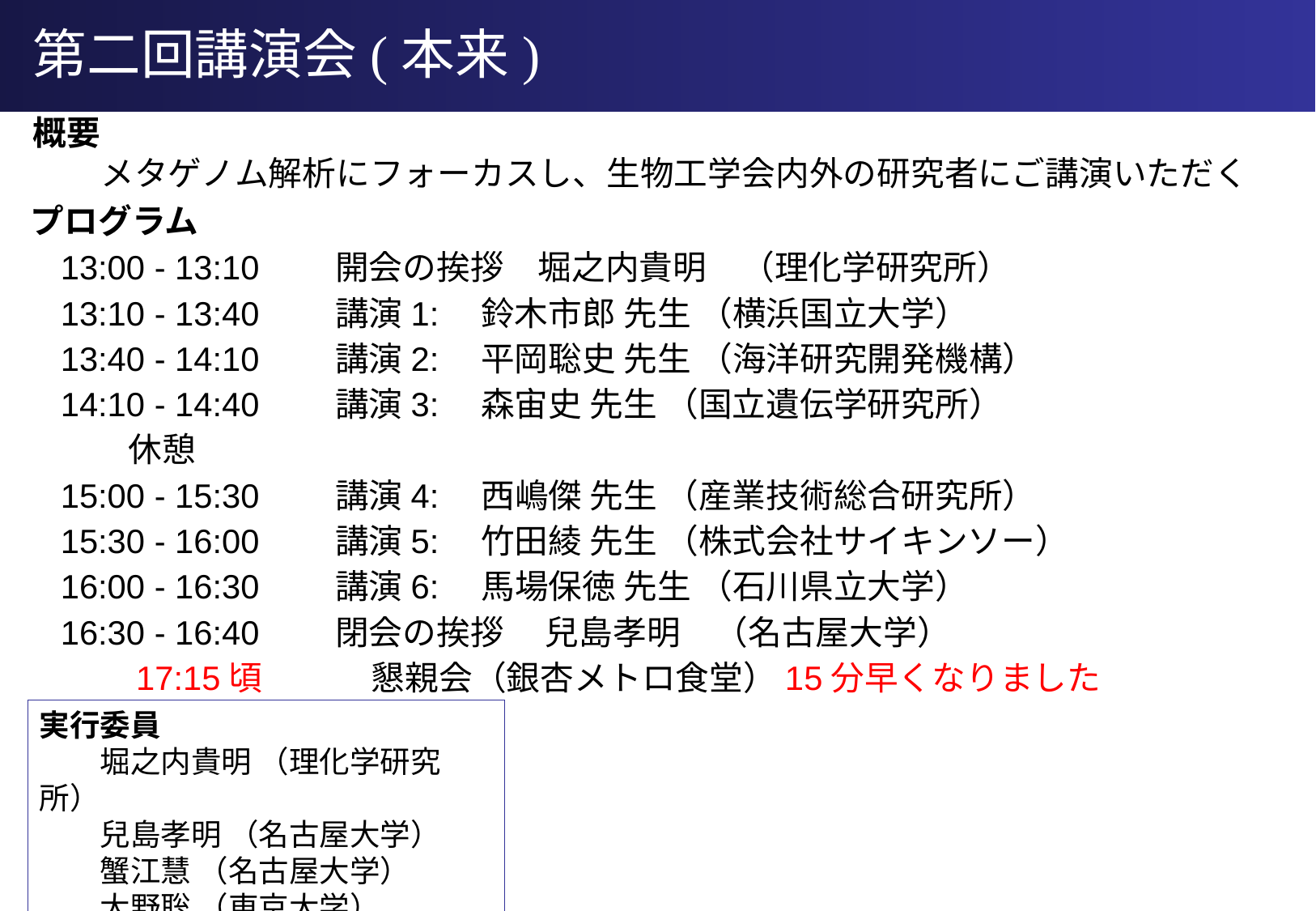

第二回講演会(本来)
概要
　　メタゲノム解析にフォーカスし、生物工学会内外の研究者にご講演いただく
プログラム
13:00 - 13:10　　開会の挨拶　堀之内貴明　（理化学研究所）
13:10 - 13:40　　講演1:　鈴木市郎 先生 （横浜国立大学）
13:40 - 14:10　　講演2:　平岡聡史 先生 （海洋研究開発機構）
14:10 - 14:40　　講演3:　森宙史 先生 （国立遺伝学研究所）
　　休憩
15:00 - 15:30　　講演4:　西嶋傑 先生 （産業技術総合研究所）
15:30 - 16:00　　講演5:　竹田綾 先生 （株式会社サイキンソー）
16:00 - 16:30　　講演6:　馬場保徳 先生 （石川県立大学）
16:30 - 16:40　　閉会の挨拶 　兒島孝明　（名古屋大学）
　　17:15頃　　　 懇親会（銀杏メトロ食堂）15分早くなりました
実行委員
　　堀之内貴明 （理化学研究所）
　　兒島孝明 （名古屋大学）
　　蟹江慧 （名古屋大学）
　　大野聡 （東京大学）